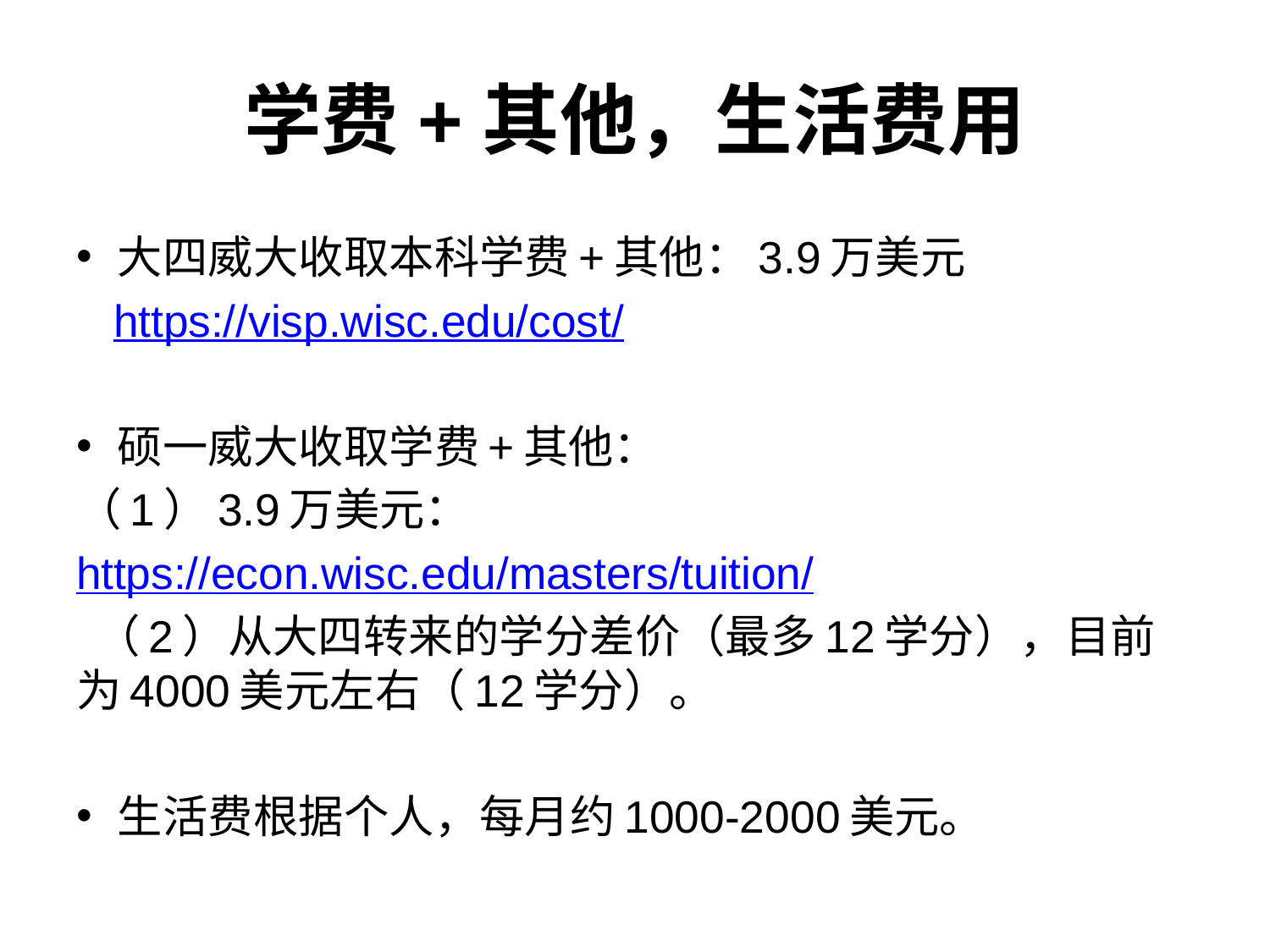

# 学费+其他，生活费用
大四威大收取本科学费+其他：3.9万美元
   https://visp.wisc.edu/cost/

硕一威大收取学费+其他：
（1）3.9万美元：
https://econ.wisc.edu/masters/tuition/
 （2）从大四转来的学分差价（最多12学分），目前为4000美元左右（12学分）。

生活费根据个人，每月约1000-2000美元。